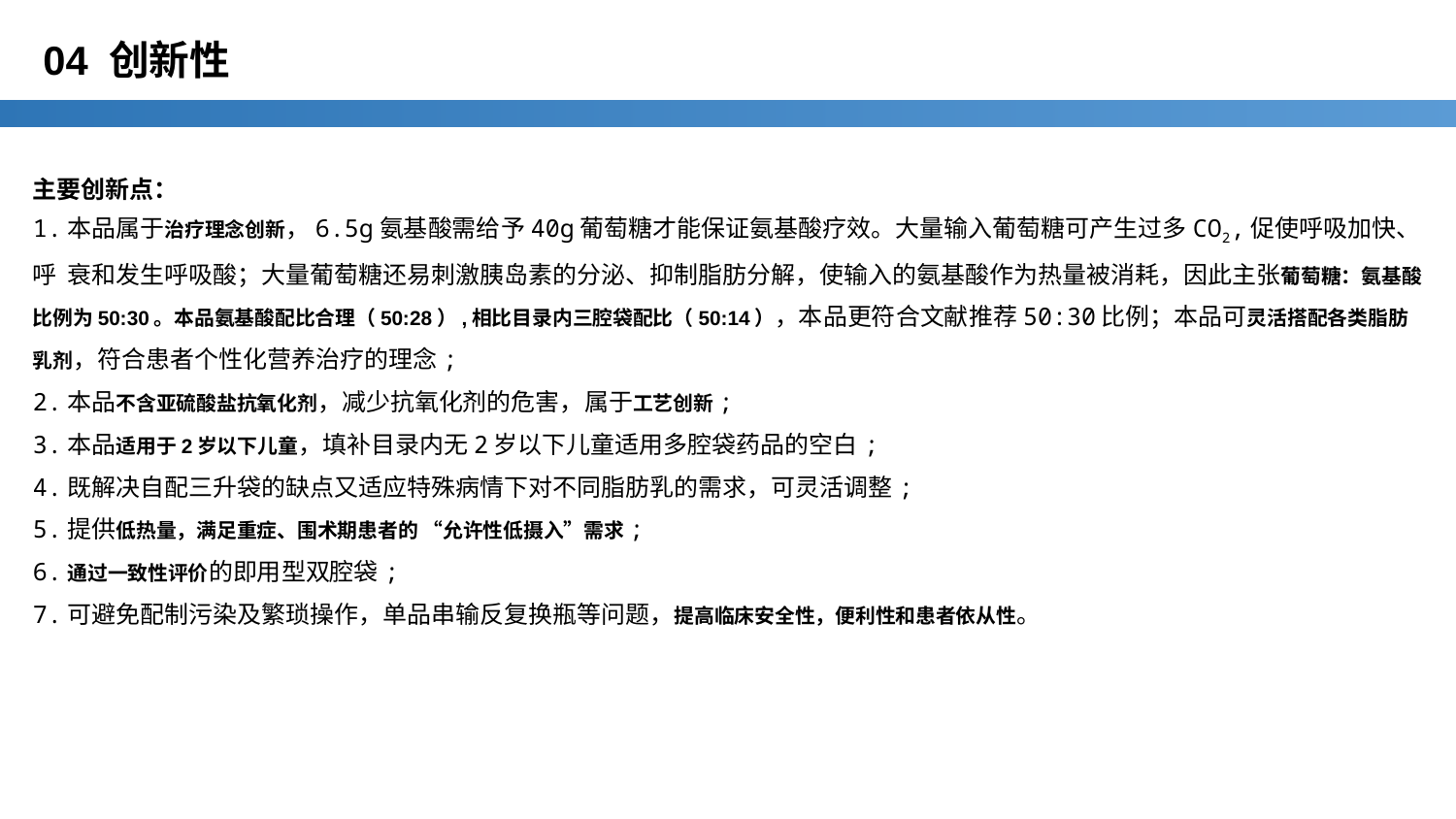

# 04 创新性
主要创新点：
1.本品属于治疗理念创新，6.5g氨基酸需给予40g葡萄糖才能保证氨基酸疗效。大量输入葡萄糖可产生过多CO2,促使呼吸加快、呼  衰和发生呼吸酸；大量葡萄糖还易刺激胰岛素的分泌、抑制脂肪分解，使输入的氨基酸作为热量被消耗，因此主张葡萄糖：氨基酸比例为50:30。本品氨基酸配比合理（50:28）,相比目录内三腔袋配比（50:14），本品更符合文献推荐50:30比例；本品可灵活搭配各类脂肪乳剂，符合患者个性化营养治疗的理念;
2.本品不含亚硫酸盐抗氧化剂，减少抗氧化剂的危害，属于工艺创新;
3.本品适用于2岁以下儿童，填补目录内无2岁以下儿童适用多腔袋药品的空白;
4.既解决自配三升袋的缺点又适应特殊病情下对不同脂肪乳的需求，可灵活调整;
5.提供低热量，满足重症、围术期患者的 “允许性低摄入”需求;
6.通过一致性评价的即用型双腔袋;
7.可避免配制污染及繁琐操作，单品串输反复换瓶等问题，提高临床安全性，便利性和患者依从性。